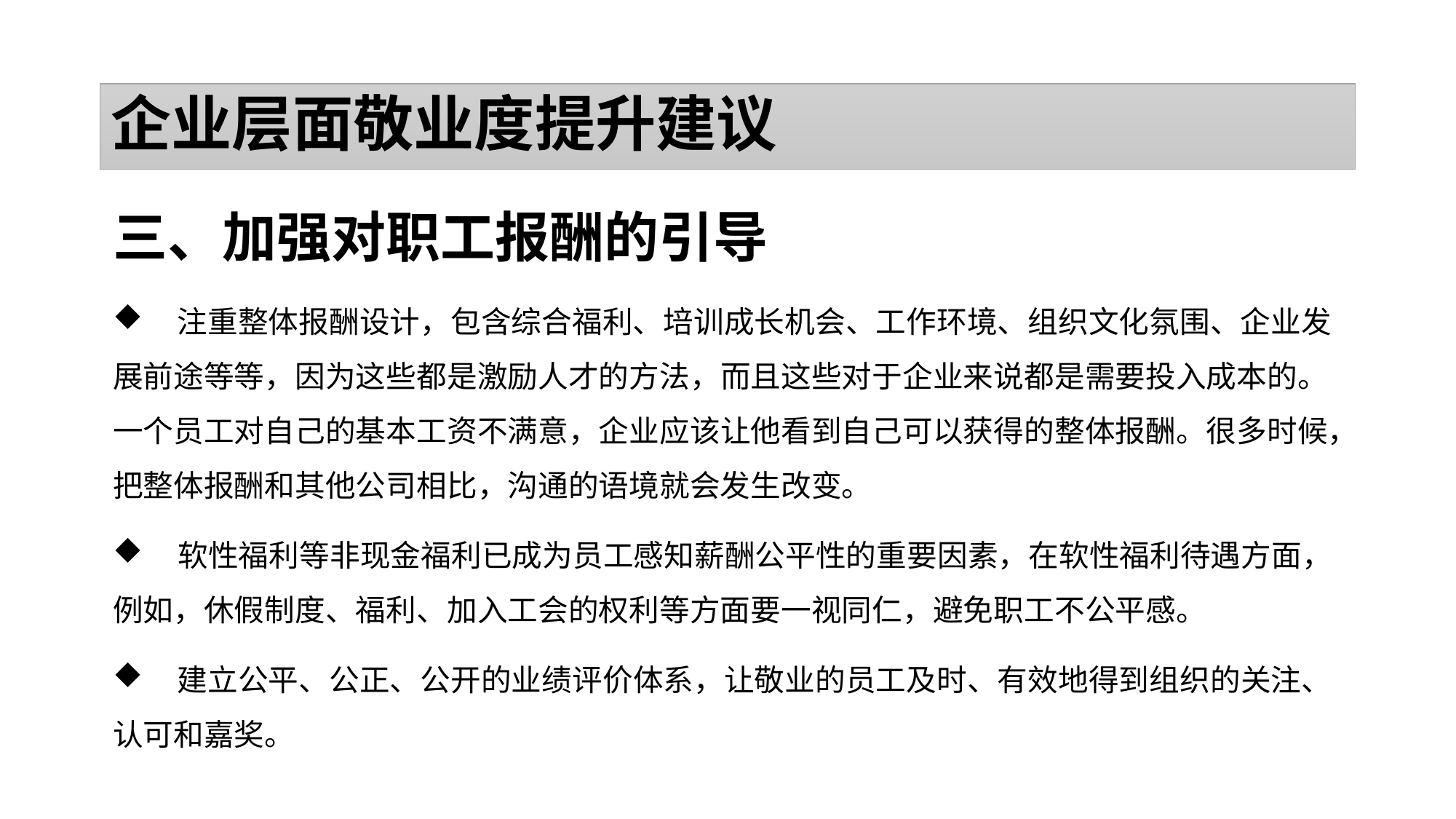

# 企业层面敬业度提升建议
三、加强对职工报酬的引导
    注重整体报酬设计，包含综合福利、培训成长机会、工作环境、组织文化氛围、企业发展前途等等，因为这些都是激励人才的方法，而且这些对于企业来说都是需要投入成本的。一个员工对自己的基本工资不满意，企业应该让他看到自己可以获得的整体报酬。很多时候，把整体报酬和其他公司相比，沟通的语境就会发生改变。
    软性福利等非现金福利已成为员工感知薪酬公平性的重要因素，在软性福利待遇方面，例如，休假制度、福利、加入工会的权利等方面要一视同仁，避免职工不公平感。
    建立公平、公正、公开的业绩评价体系，让敬业的员工及时、有效地得到组织的关注、认可和嘉奖。